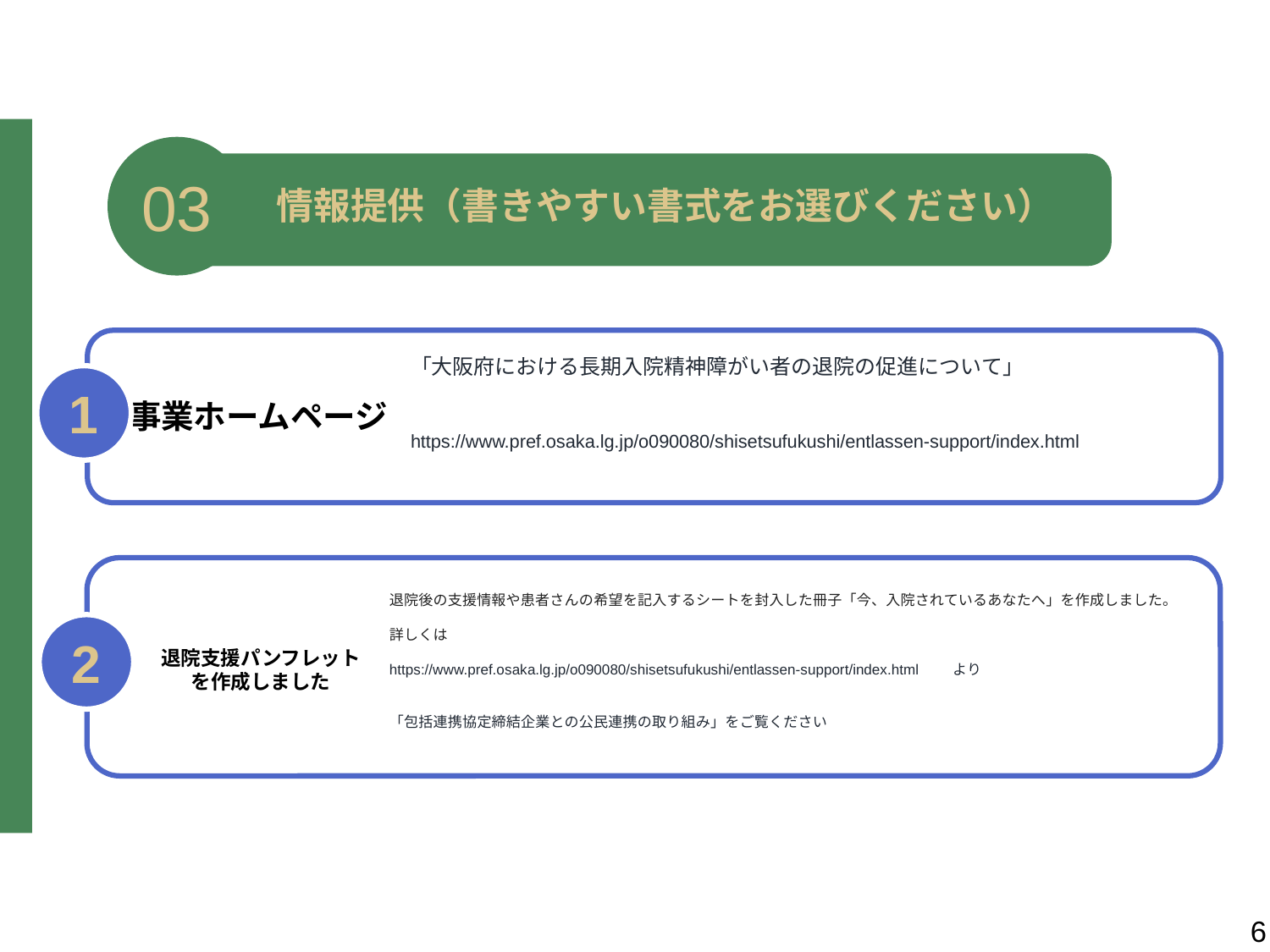

03

情報提供（書きやすい書式をお選びください）
20兆円
https://www.pref.osaka.lg.jp/o090080/shisetsufukushi/entlassen-support/index.html
「大阪府における長期入院精神障がい者の退院の促進について」

https://www.pref.osaka.lg.jp/o090080/shisetsufukushi/entlassen-support/index.html

1
事業ホームページ

退院後の支援情報や患者さんの希望を記入するシートを封入した冊子「今、入院されているあなたへ」を作成しました。
詳しくは
https://www.pref.osaka.lg.jp/o090080/shisetsufukushi/entlassen-support/index.html　　より
「包括連携協定締結企業との公民連携の取り組み」をご覧ください

2
退院支援パンフレット
を作成しました